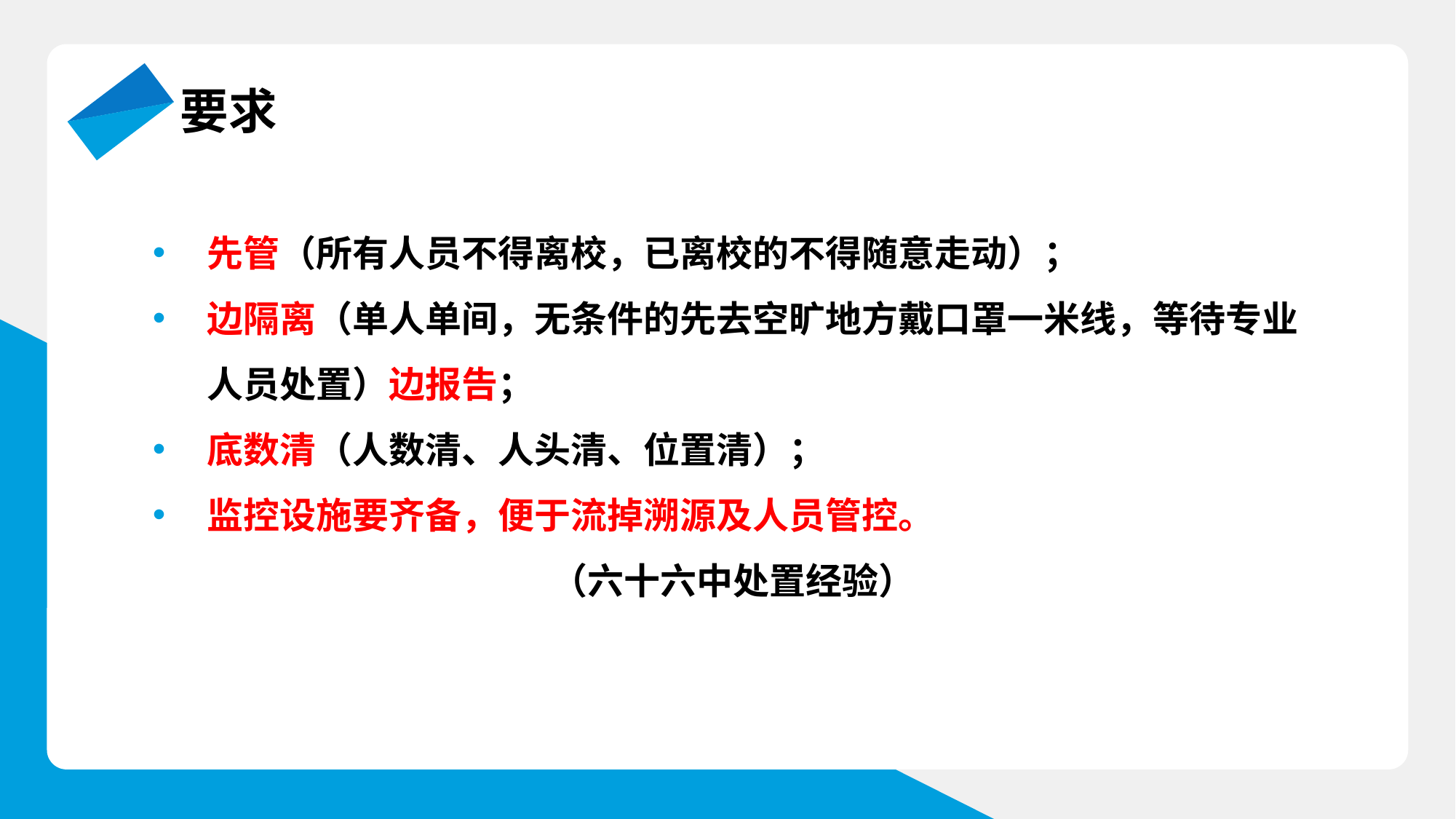

要求

先管（所有人员不得离校，已离校的不得随意走动）；
边隔离（单人单间，无条件的先去空旷地方戴口罩一米线，等待专业人员处置）边报告；
底数清（人数清、人头清、位置清）；
监控设施要齐备，便于流掉溯源及人员管控。
（六十六中处置经验）